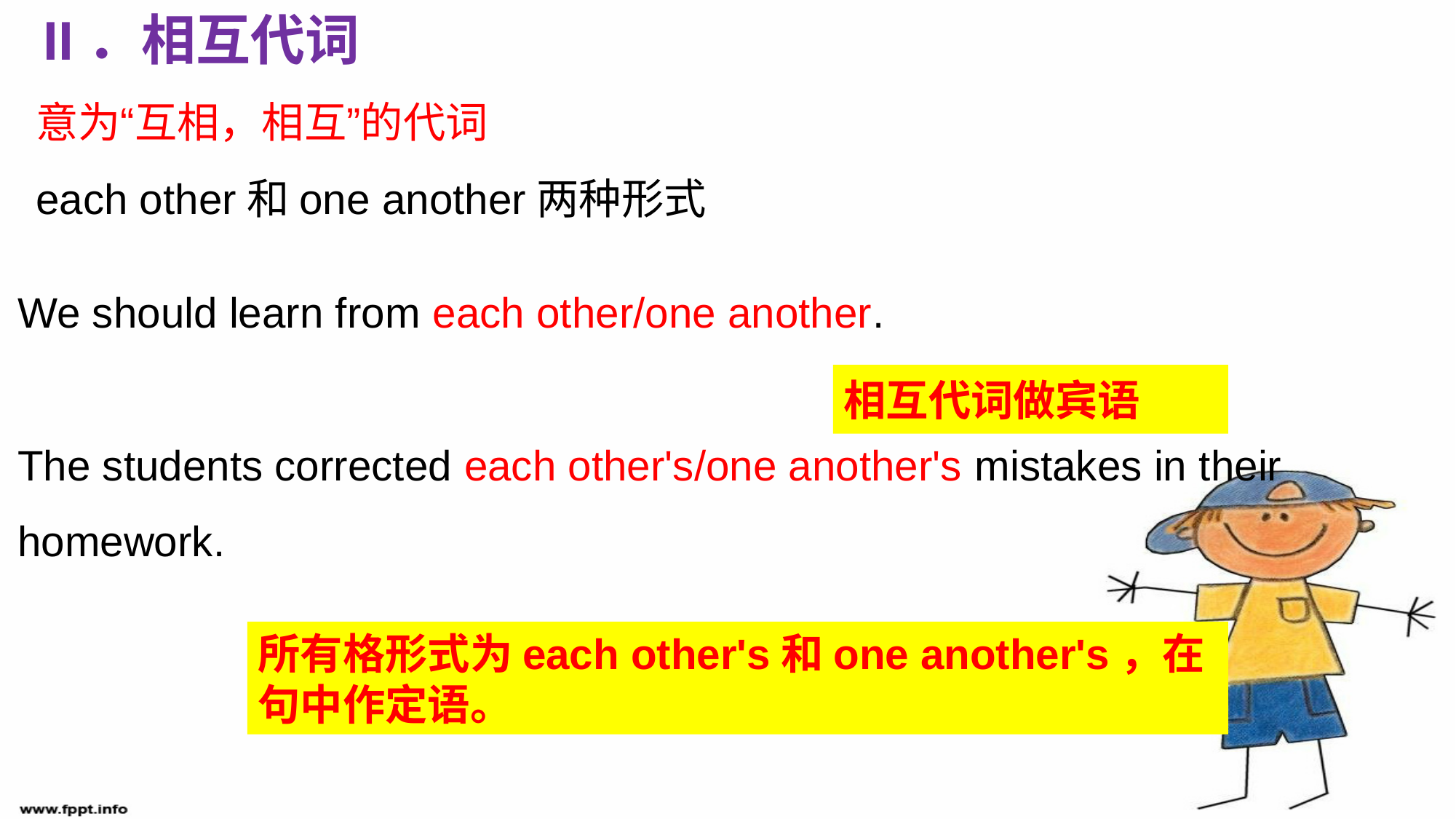

II．相互代词
意为“互相，相互”的代词
each other和one another两种形式

We should learn from each other/one another.

The students corrected each other's/one another's mistakes in their homework.
相互代词做宾语
所有格形式为each other's和one another's，在句中作定语。